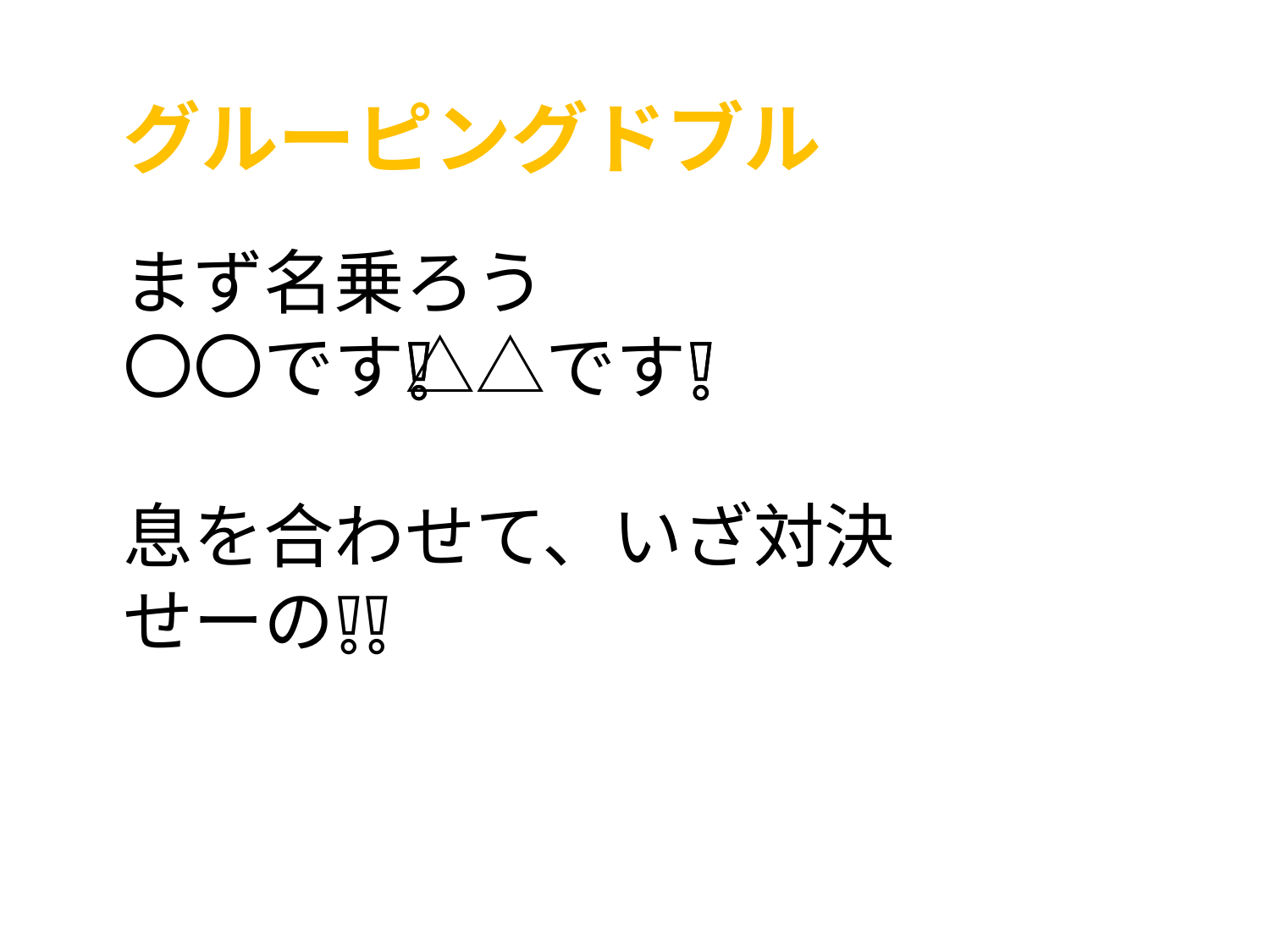

グルーピングドブル
まず名乗ろう
〇〇です❕❕△△です❕❕

息を合わせて、いざ対決
せーの❕❕